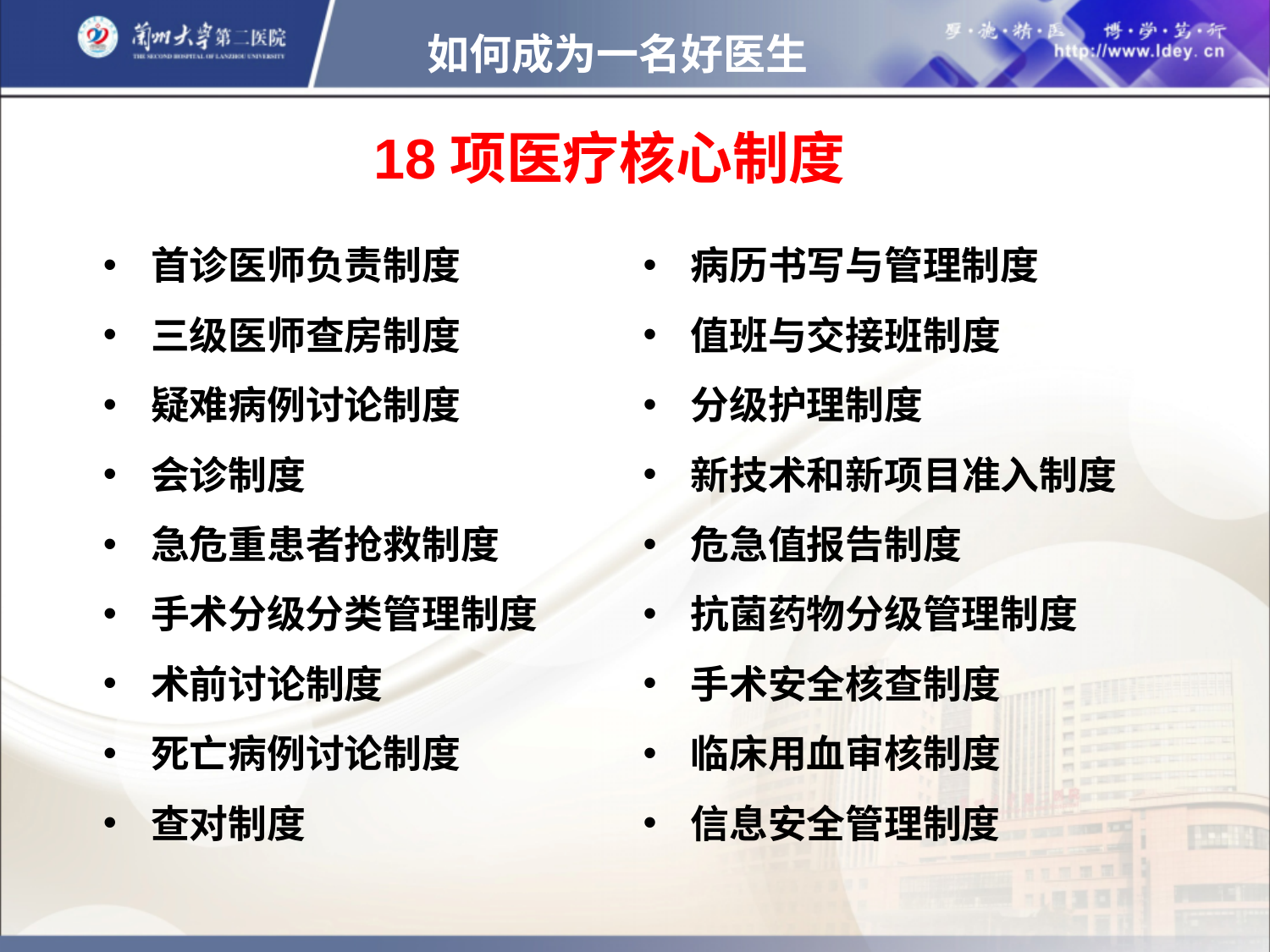

如何成为一名好医生
18项医疗核心制度
首诊医师负责制度
三级医师查房制度
疑难病例讨论制度
会诊制度
急危重患者抢救制度
手术分级分类管理制度
术前讨论制度
死亡病例讨论制度
查对制度
病历书写与管理制度
值班与交接班制度
分级护理制度
新技术和新项目准入制度
危急值报告制度
抗菌药物分级管理制度
手术安全核查制度
临床用血审核制度
信息安全管理制度